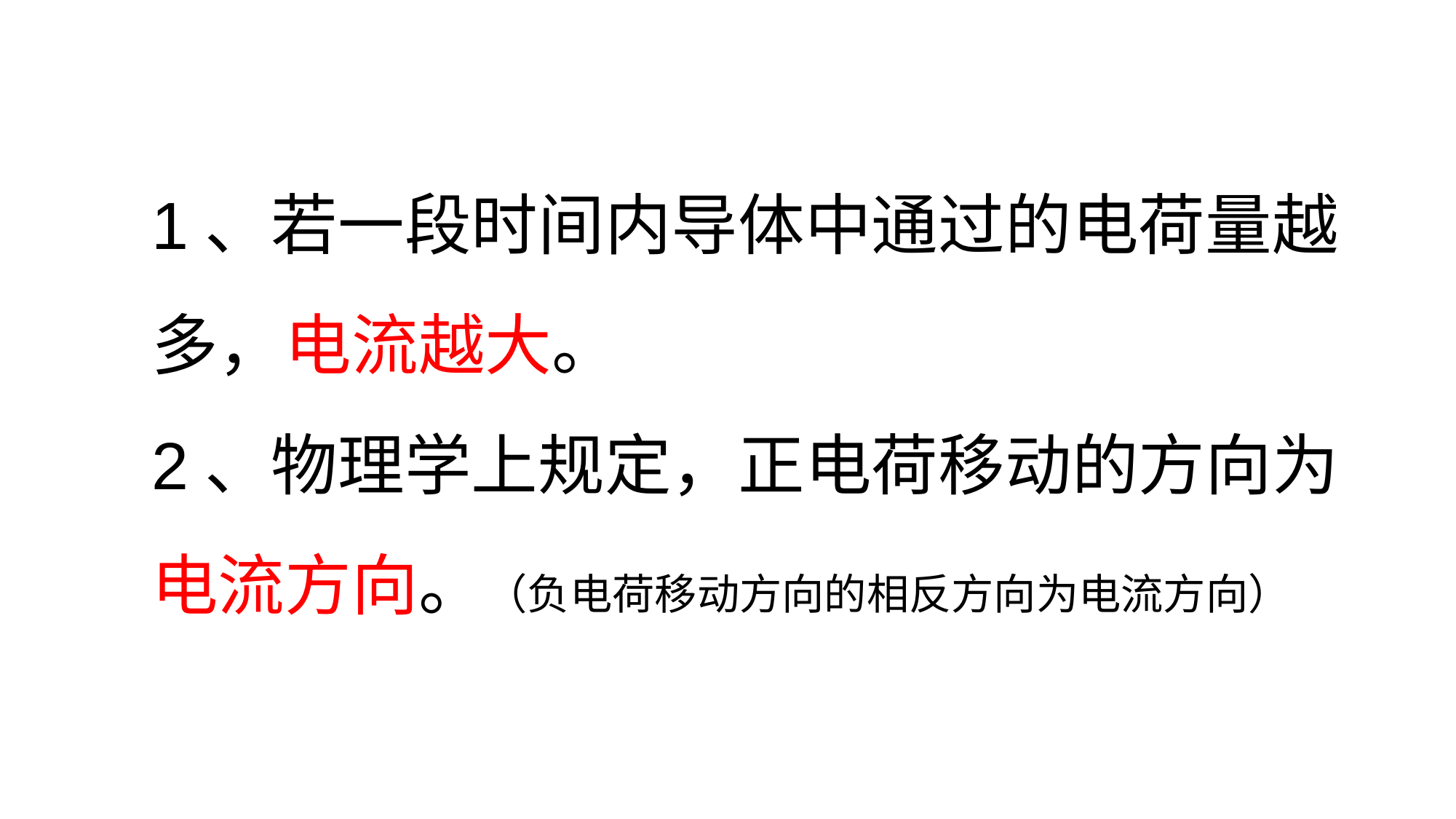

1、若一段时间内导体中通过的电荷量越多，电流越大。
2、物理学上规定，正电荷移动的方向为电流方向。（负电荷移动方向的相反方向为电流方向）